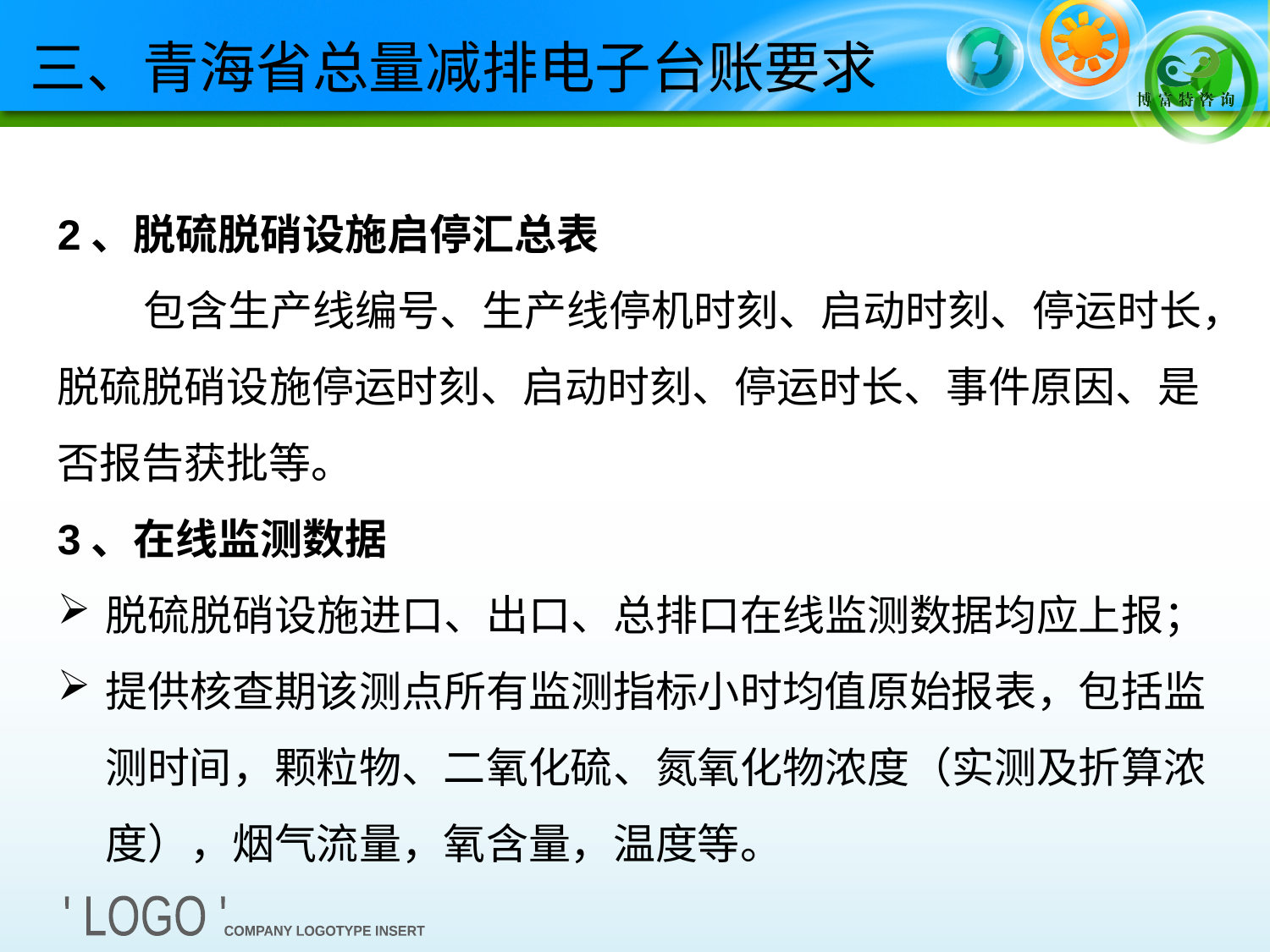

三、青海省总量减排电子台账要求

2、脱硫脱硝设施启停汇总表
        包含生产线编号、生产线停机时刻、启动时刻、停运时长，脱硫脱硝设施停运时刻、启动时刻、停运时长、事件原因、是否报告获批等。
3、在线监测数据
脱硫脱硝设施进口、出口、总排口在线监测数据均应上报；
提供核查期该测点所有监测指标小时均值原始报表，包括监测时间，颗粒物、二氧化硫、氮氧化物浓度（实测及折算浓度），烟气流量，氧含量，温度等。